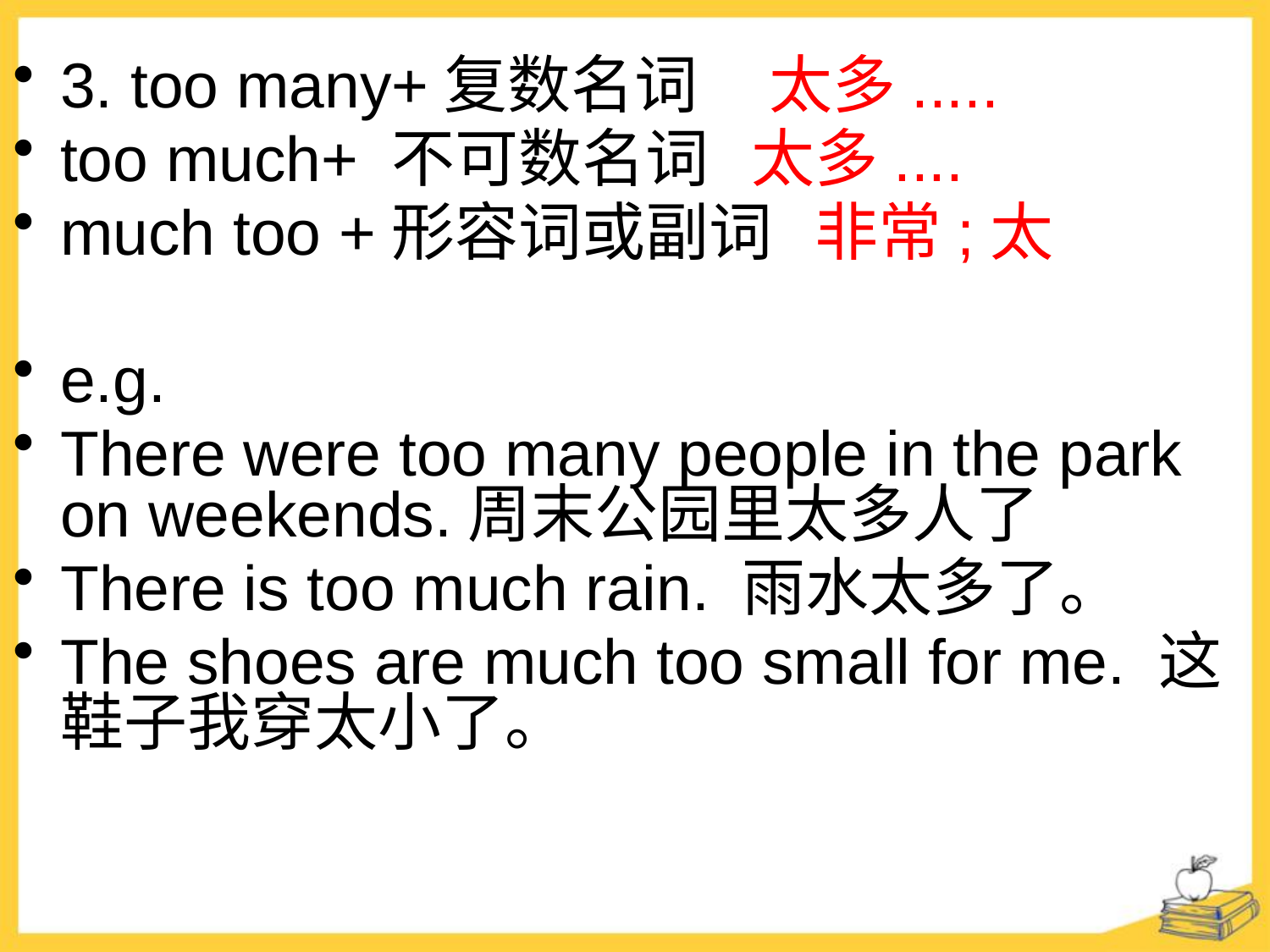

3. too many+复数名词     太多.....
too much+ 不可数名词   太多....
much too +形容词或副词   非常;太

e.g.
There were too many people in the park on weekends.周末公园里太多人了
There is too much rain. 雨水太多了。
The shoes are much too small for me. 这鞋子我穿太小了。